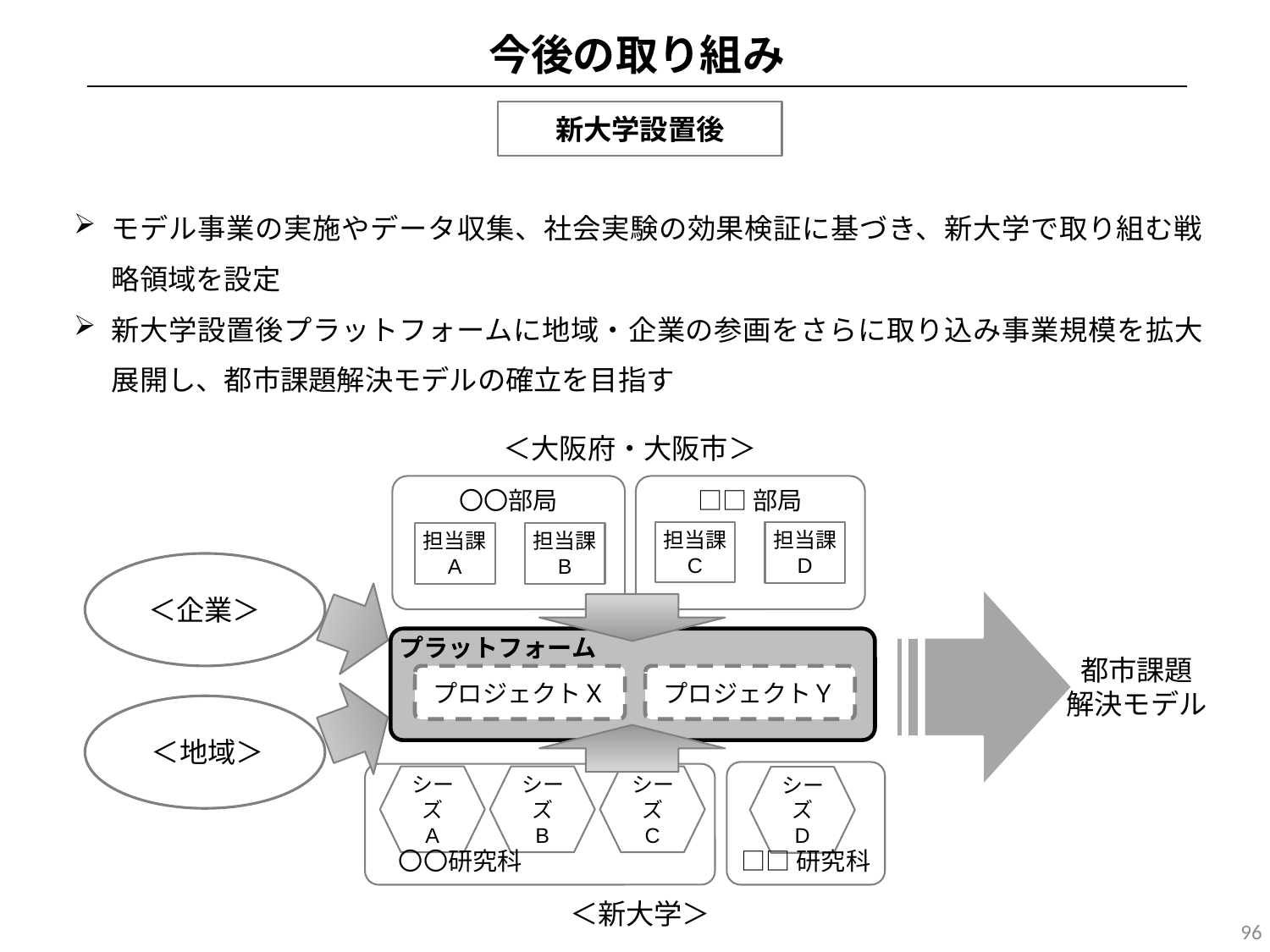

今後の取り組み
新大学設置後
モデル事業の実施やデータ収集、社会実験の効果検証に基づき、新大学で取り組む戦略領域を設定
新大学設置後プラットフォームに地域・企業の参画をさらに取り込み事業規模を拡大展開し、都市課題解決モデルの確立を目指す
＜大阪府・大阪市＞
〇〇部局
□□部局
担当課
C
担当課
D
担当課
A
担当課
B

＜企業＞

プラットフォーム
都市課題
解決モデル
プロジェクトＸ
プロジェクトＹ

＜地域＞
□□研究科
　〇〇研究科
シーズ
A
シーズ
B
シーズ
C
シーズ
D
＜新大学＞
96